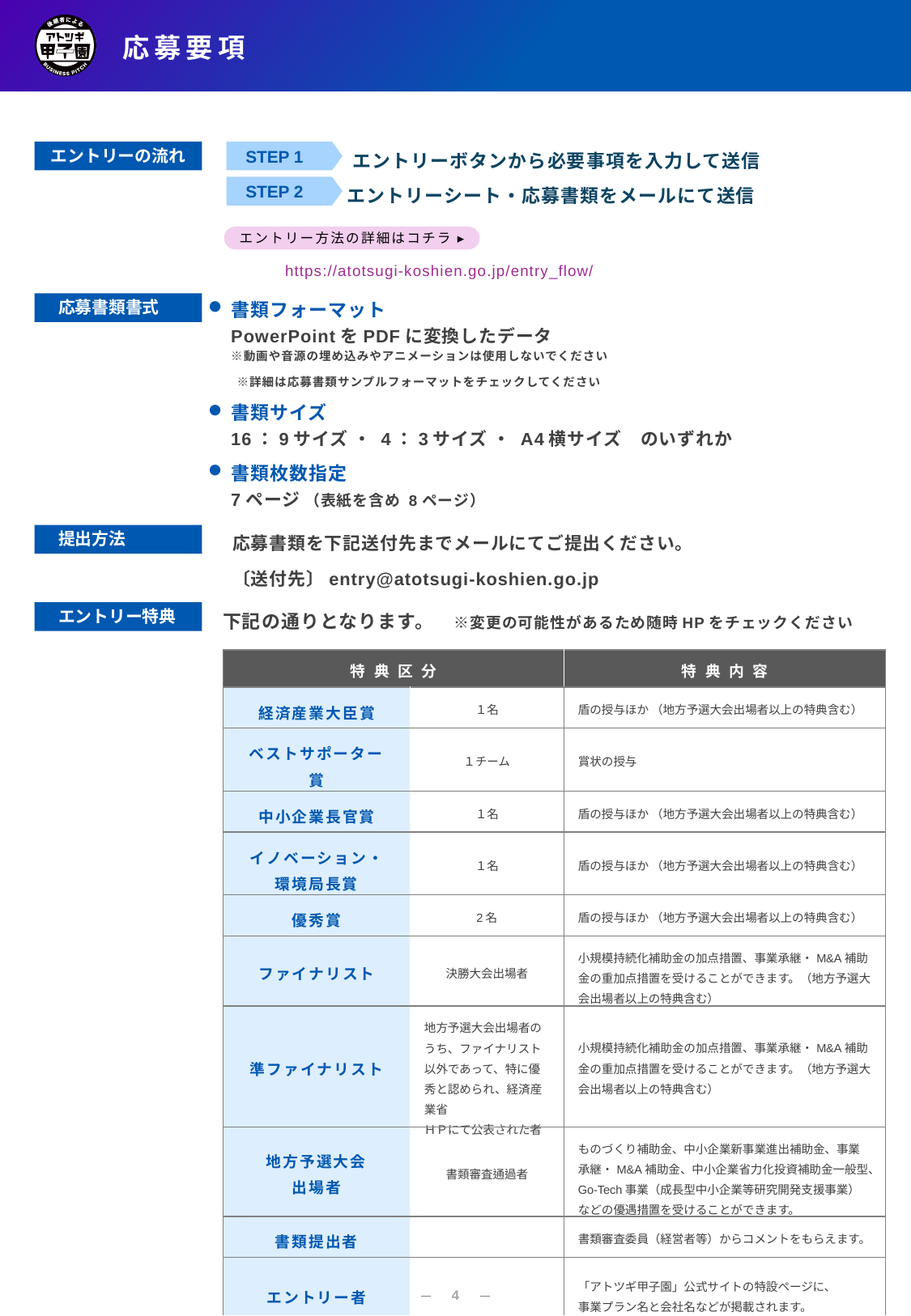

# 応募要項
エントリーボタンから必要事項を入力して送信
STEP 1
エントリーの流れ
エントリーシート・応募書類をメールにて送信
STEP 2
エントリー方法の詳細はコチラ ▸
https://atotsugi-koshien.go.jp/entry_flow/
書類フォーマット
PowerPointをPDFに変換したデータ
※動画や音源の埋め込みやアニメーションは使用しないでください
　　 ※詳細は応募書類サンプルフォーマットをチェックしてください
書類サイズ
16：9サイズ ・ 4：3サイズ ・ A4横サイズ　のいずれか
書類枚数指定
7ページ （表紙を含め 8ページ）
応募書類書式
応募書類を下記送付先までメールにてご提出ください。
〔送付先〕entry@atotsugi-koshien.go.jp
提出方法
下記の通りとなります。　※変更の可能性があるため随時HPをチェックください
エントリー特典
| 特典区分 |  | 特典内容 |
| --- | --- | --- |
| 経済産業大臣賞 | １名 | 盾の授与ほか （地方予選大会出場者以上の特典含む） |
| ベストサポーター賞 | １チーム | 賞状の授与 |
| 中小企業長官賞 | １名 | 盾の授与ほか （地方予選大会出場者以上の特典含む） |
| イノベーション・ 環境局長賞 | １名 | 盾の授与ほか （地方予選大会出場者以上の特典含む） |
| 優秀賞 | 2名 | 盾の授与ほか （地方予選大会出場者以上の特典含む） |
| ファイナリスト | 決勝大会出場者 | 小規模持続化補助金の加点措置、事業承継・M&A補助金の重加点措置を受けることができます。（地方予選大会出場者以上の特典含む） |
| 準ファイナリスト | 地方予選大会出場者のうち、ファイナリスト以外であって、特に優秀と認められ、経済産業省 ＨＰにて公表された者 | 小規模持続化補助金の加点措置、事業承継・M&A補助金の重加点措置を受けることができます。（地方予選大会出場者以上の特典含む） |
| 地方予選大会 出場者 | 書類審査通過者 | ものづくり補助金、中小企業新事業進出補助金、事業承継・M&A補助金、中小企業省力化投資補助金一般型、Go-Tech事業（成長型中小企業等研究開発支援事業）などの優遇措置を受けることができます。 |
| 書類提出者 |  | 書類審査委員（経営者等）からコメントをもらえます。 |
| エントリー者 |  | 「アトツギ甲子園」公式サイトの特設ページに、 事業プラン名と会社名などが掲載されます。 |